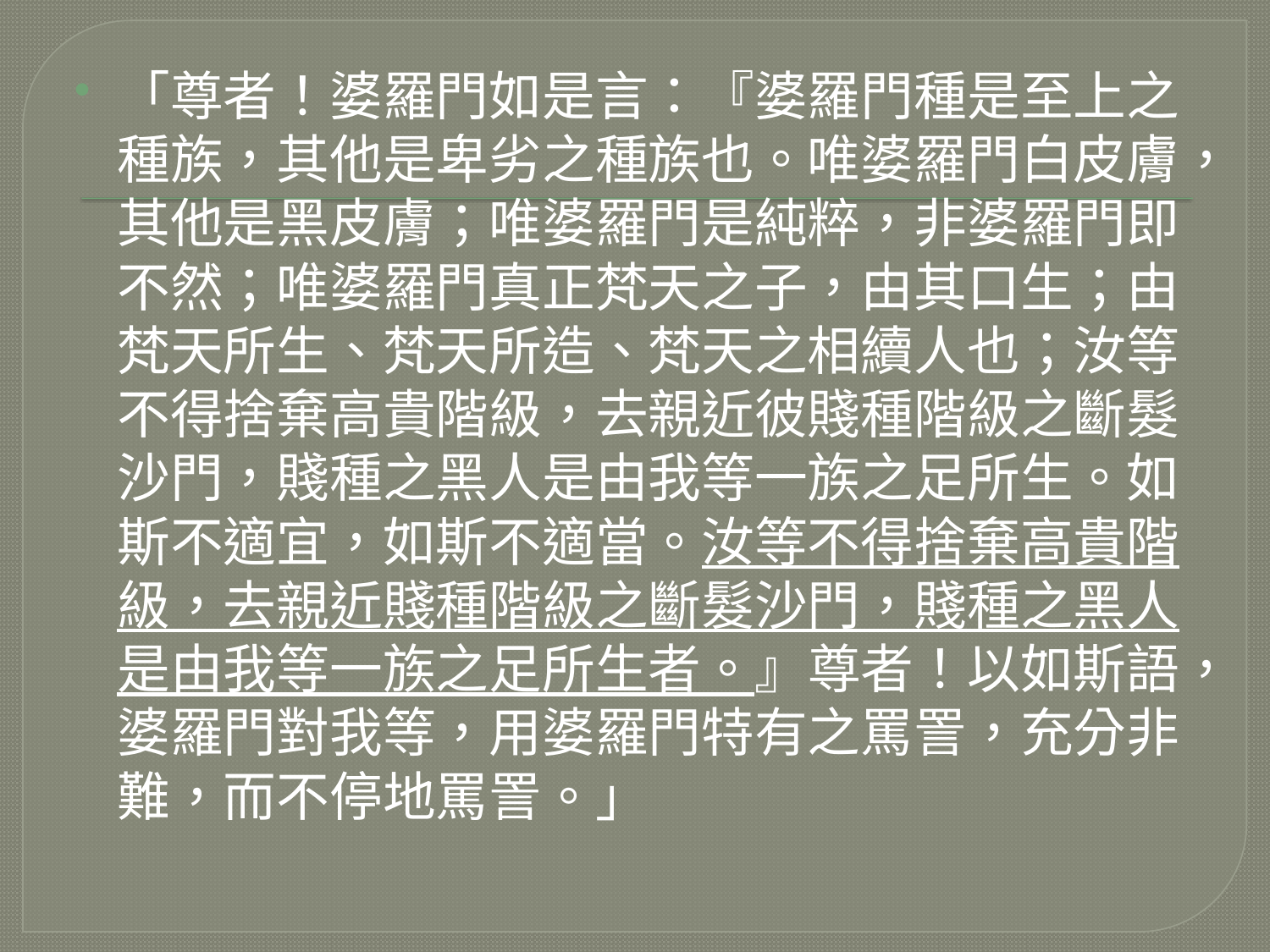

「尊者！婆羅門如是言：『婆羅門種是至上之種族，其他是卑劣之種族也。唯婆羅門白皮膚，其他是黑皮膚；唯婆羅門是純粹，非婆羅門即不然；唯婆羅門真正梵天之子，由其口生；由梵天所生、梵天所造、梵天之相續人也；汝等不得捨棄高貴階級，去親近彼賤種階級之斷髮沙門，賤種之黑人是由我等一族之足所生。如斯不適宜，如斯不適當。汝等不得捨棄高貴階級，去親近賤種階級之斷髮沙門，賤種之黑人是由我等一族之足所生者。』尊者！以如斯語，婆羅門對我等，用婆羅門特有之罵詈，充分非難，而不停地罵詈。」